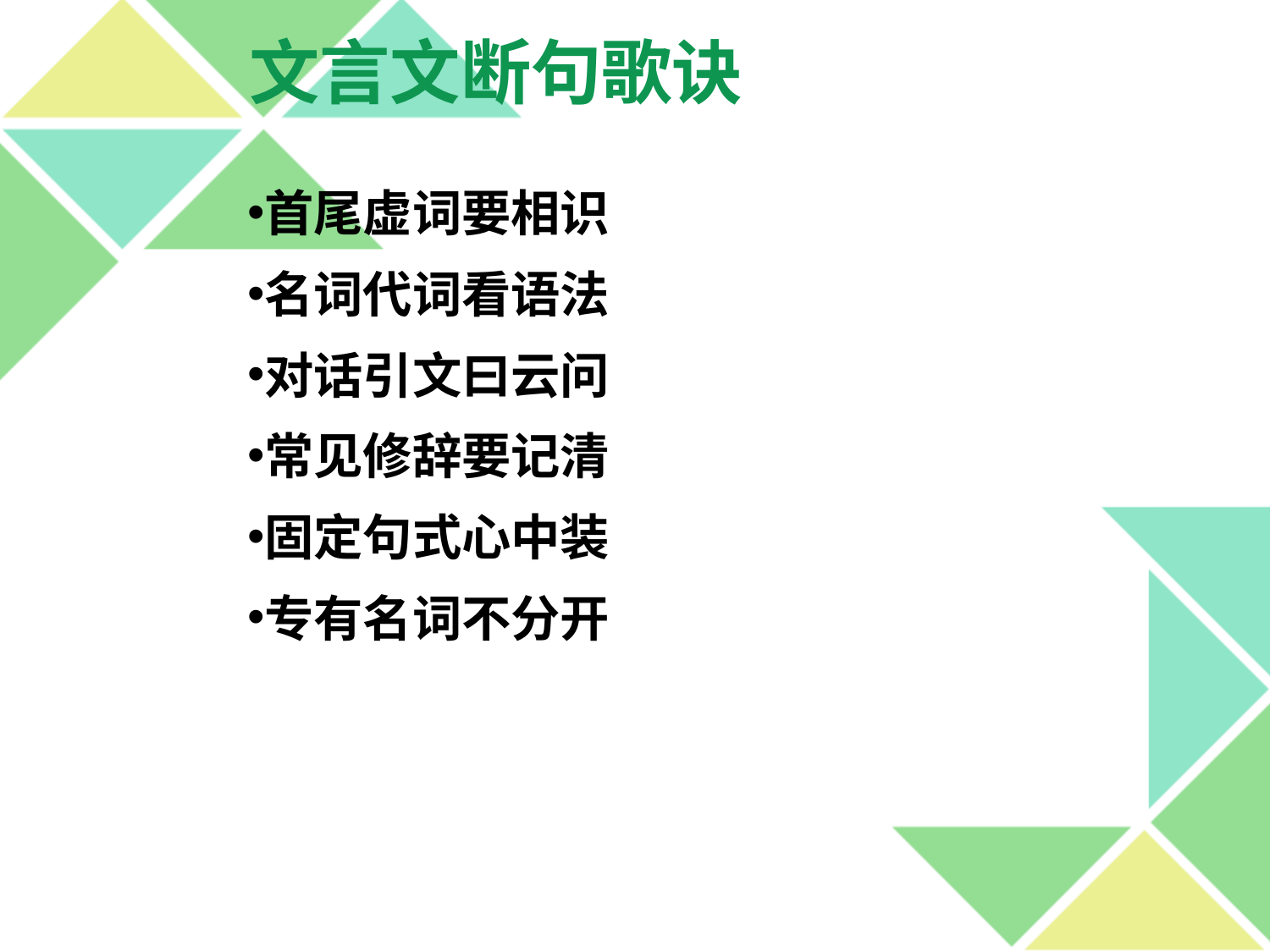

文言文断句歌诀
首尾虚词要相识
名词代词看语法
对话引文曰云问
常见修辞要记清
固定句式心中装
专有名词不分开